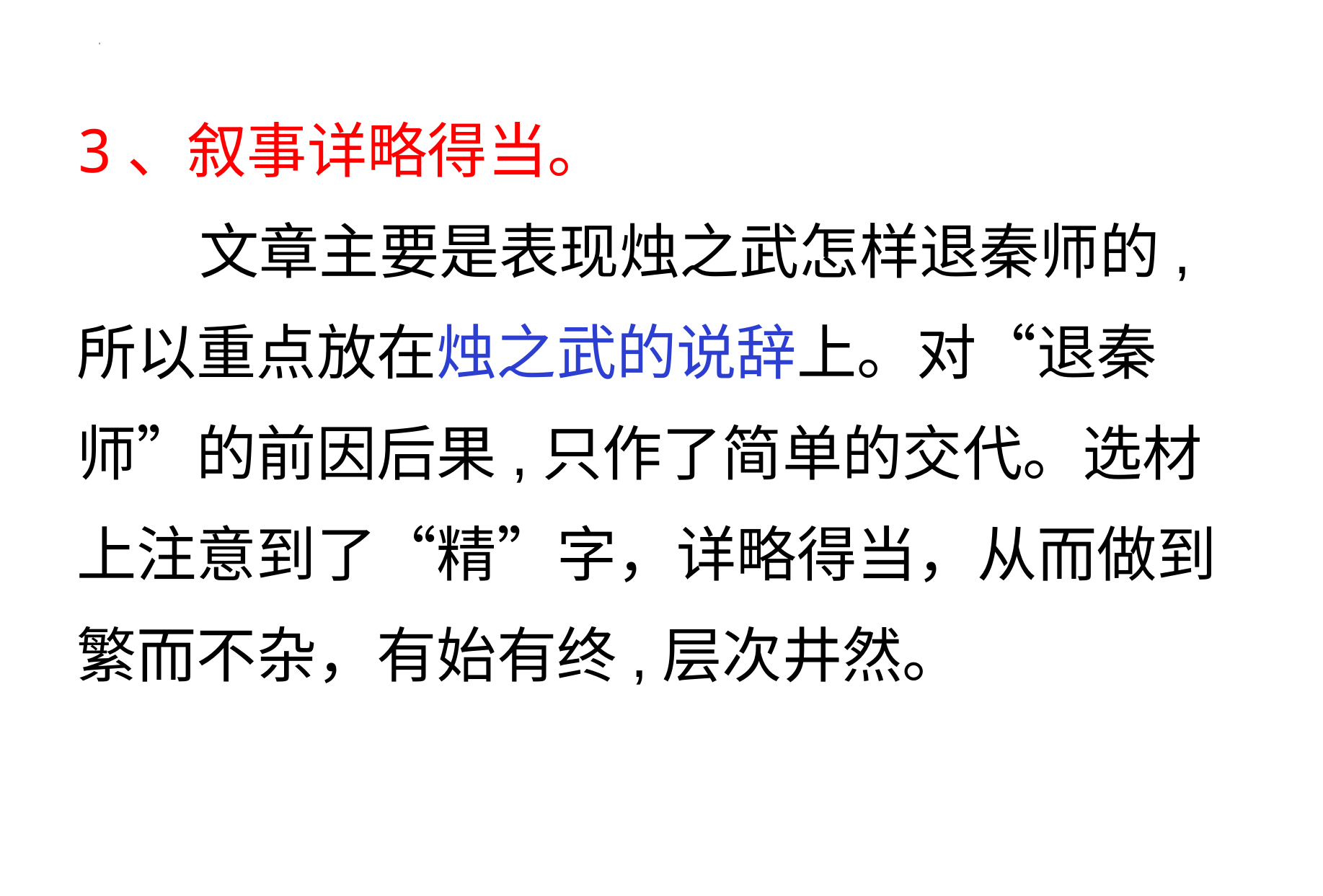

3、叙事详略得当。
        文章主要是表现烛之武怎样退秦师的,所以重点放在烛之武的说辞上。对“退秦师”的前因后果,只作了简单的交代。选材上注意到了“精”字，详略得当，从而做到繁而不杂，有始有终,层次井然。